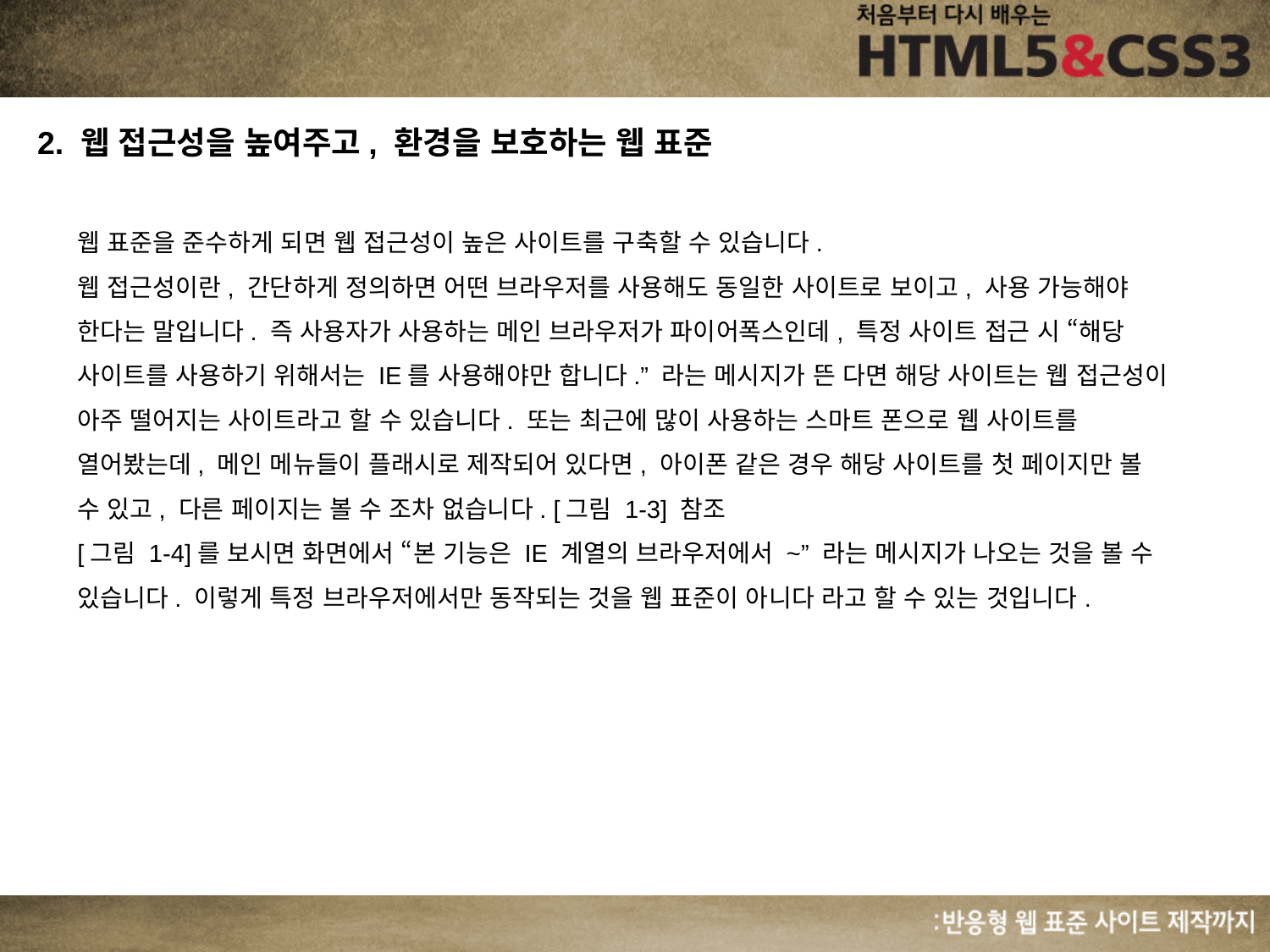

2. 웹 접근성을 높여주고, 환경을 보호하는 웹 표준
웹 표준을 준수하게 되면 웹 접근성이 높은 사이트를 구축할 수 있습니다.
웹 접근성이란, 간단하게 정의하면 어떤 브라우저를 사용해도 동일한 사이트로 보이고, 사용 가능해야 한다는 말입니다. 즉 사용자가 사용하는 메인 브라우저가 파이어폭스인데, 특정 사이트 접근 시 “해당 사이트를 사용하기 위해서는 IE를 사용해야만 합니다.” 라는 메시지가 뜬 다면 해당 사이트는 웹 접근성이 아주 떨어지는 사이트라고 할 수 있습니다. 또는 최근에 많이 사용하는 스마트 폰으로 웹 사이트를 열어봤는데, 메인 메뉴들이 플래시로 제작되어 있다면, 아이폰 같은 경우 해당 사이트를 첫 페이지만 볼 수 있고, 다른 페이지는 볼 수 조차 없습니다. [그림 1-3] 참조
[그림 1-4]를 보시면 화면에서 “본 기능은 IE 계열의 브라우저에서 ~” 라는 메시지가 나오는 것을 볼 수 있습니다. 이렇게 특정 브라우저에서만 동작되는 것을 웹 표준이 아니다 라고 할 수 있는 것입니다.